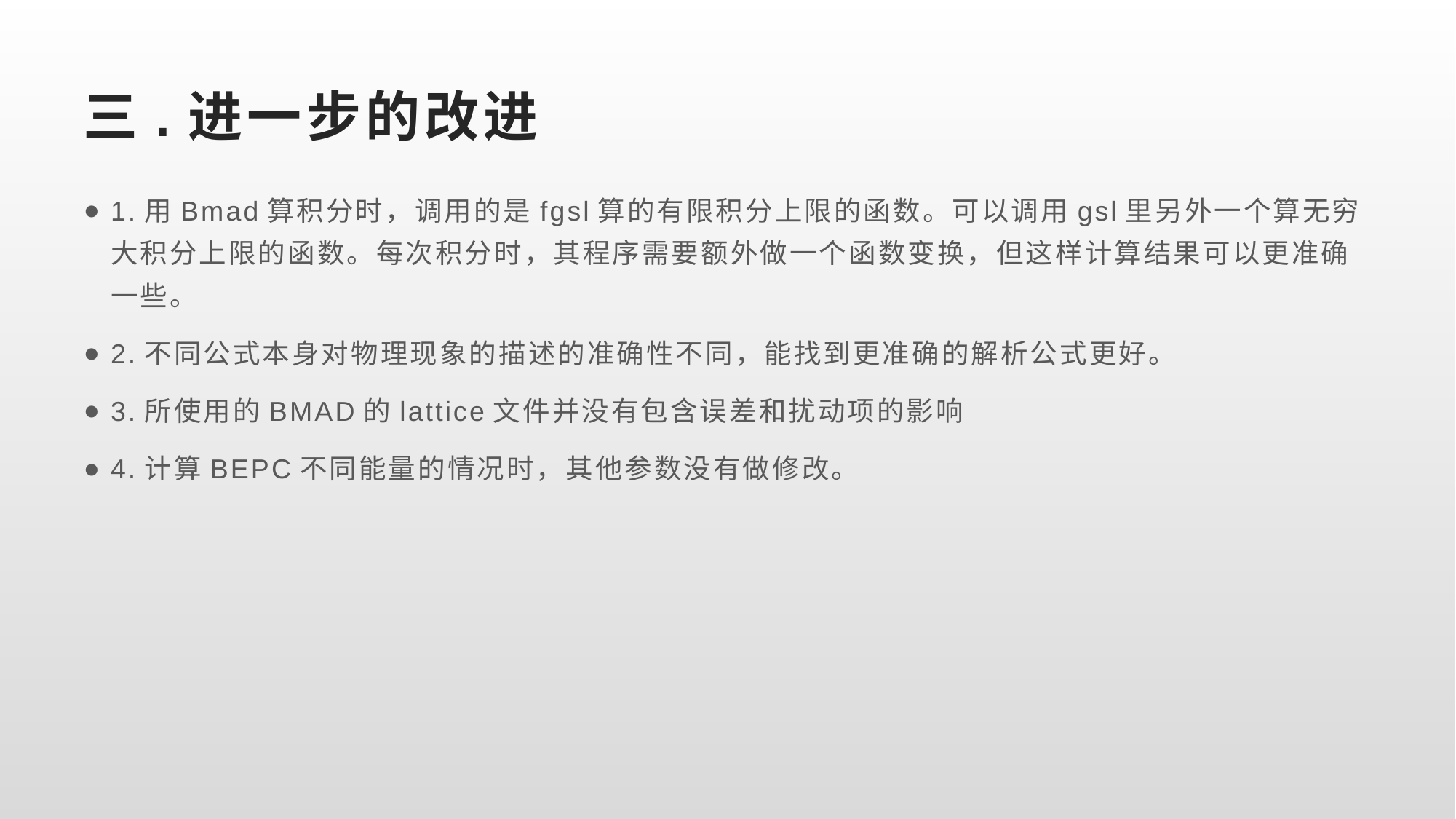

# 三.进一步的改进
1.用Bmad算积分时，调用的是fgsl算的有限积分上限的函数。可以调用gsl里另外一个算无穷大积分上限的函数。每次积分时，其程序需要额外做一个函数变换，但这样计算结果可以更准确一些。
2.不同公式本身对物理现象的描述的准确性不同，能找到更准确的解析公式更好。
3.所使用的BMAD的lattice文件并没有包含误差和扰动项的影响
4.计算BEPC不同能量的情况时，其他参数没有做修改。